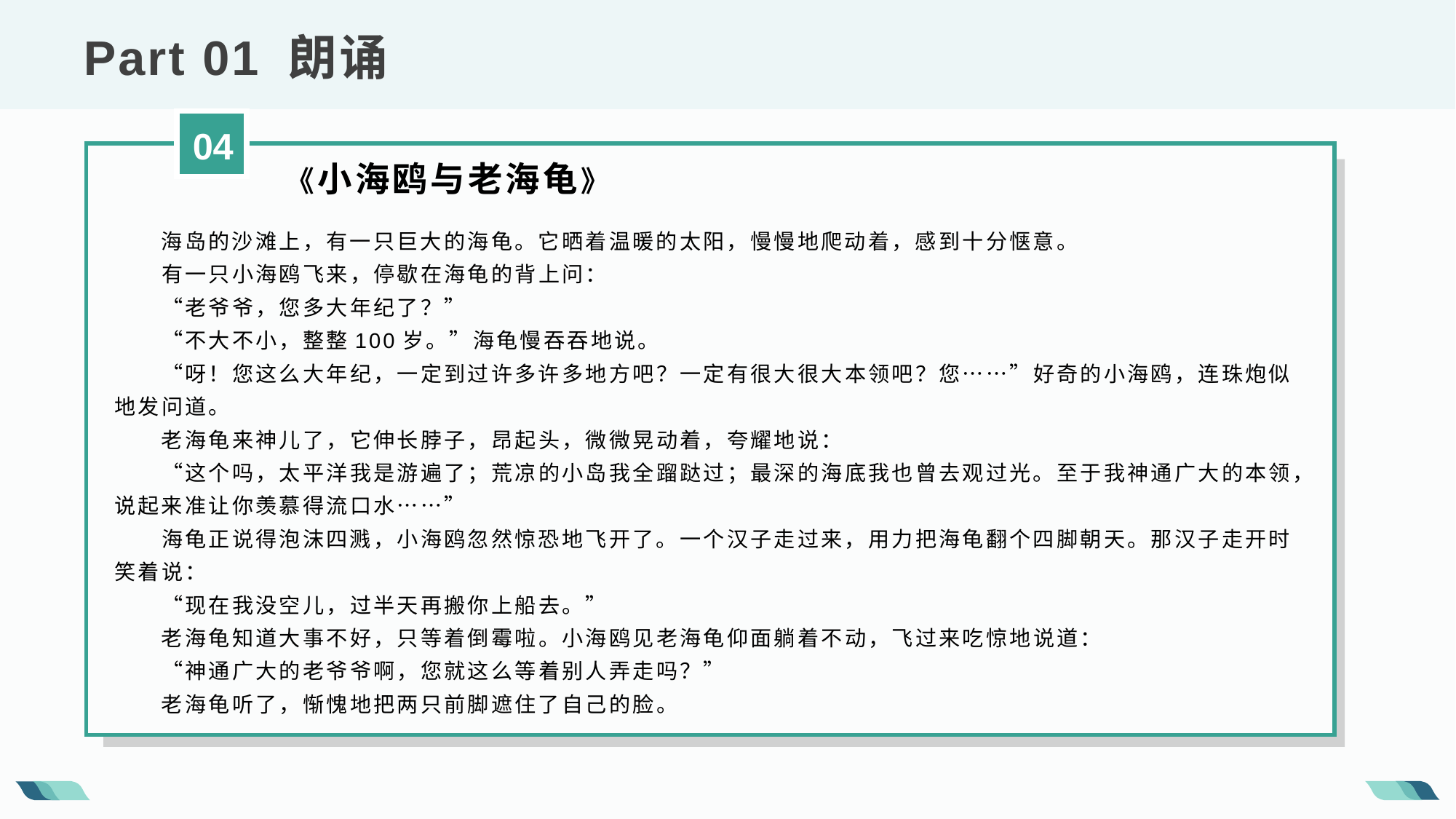

Part 01 朗诵
04

  《小海鸥与老海龟》

      海岛的沙滩上，有一只巨大的海龟。它晒着温暖的太阳，慢慢地爬动着，感到十分惬意。 
　　有一只小海鸥飞来，停歇在海龟的背上问： 
　　“老爷爷，您多大年纪了？” 
　　“不大不小，整整100岁。”海龟慢吞吞地说。 
　　“呀！您这么大年纪，一定到过许多许多地方吧？一定有很大很大本领吧？您……”好奇的小海鸥，连珠炮似地发问道。 
　　老海龟来神儿了，它伸长脖子，昂起头，微微晃动着，夸耀地说： 
　　“这个吗，太平洋我是游遍了；荒凉的小岛我全蹓跶过；最深的海底我也曾去观过光。至于我神通广大的本领，说起来准让你羡慕得流口水……” 
　　海龟正说得泡沫四溅，小海鸥忽然惊恐地飞开了。一个汉子走过来，用力把海龟翻个四脚朝天。那汉子走开时笑着说： 
　　“现在我没空儿，过半天再搬你上船去。” 
　　老海龟知道大事不好，只等着倒霉啦。小海鸥见老海龟仰面躺着不动，飞过来吃惊地说道： 
　　“神通广大的老爷爷啊，您就这么等着别人弄走吗？” 
　　老海龟听了，惭愧地把两只前脚遮住了自己的脸。